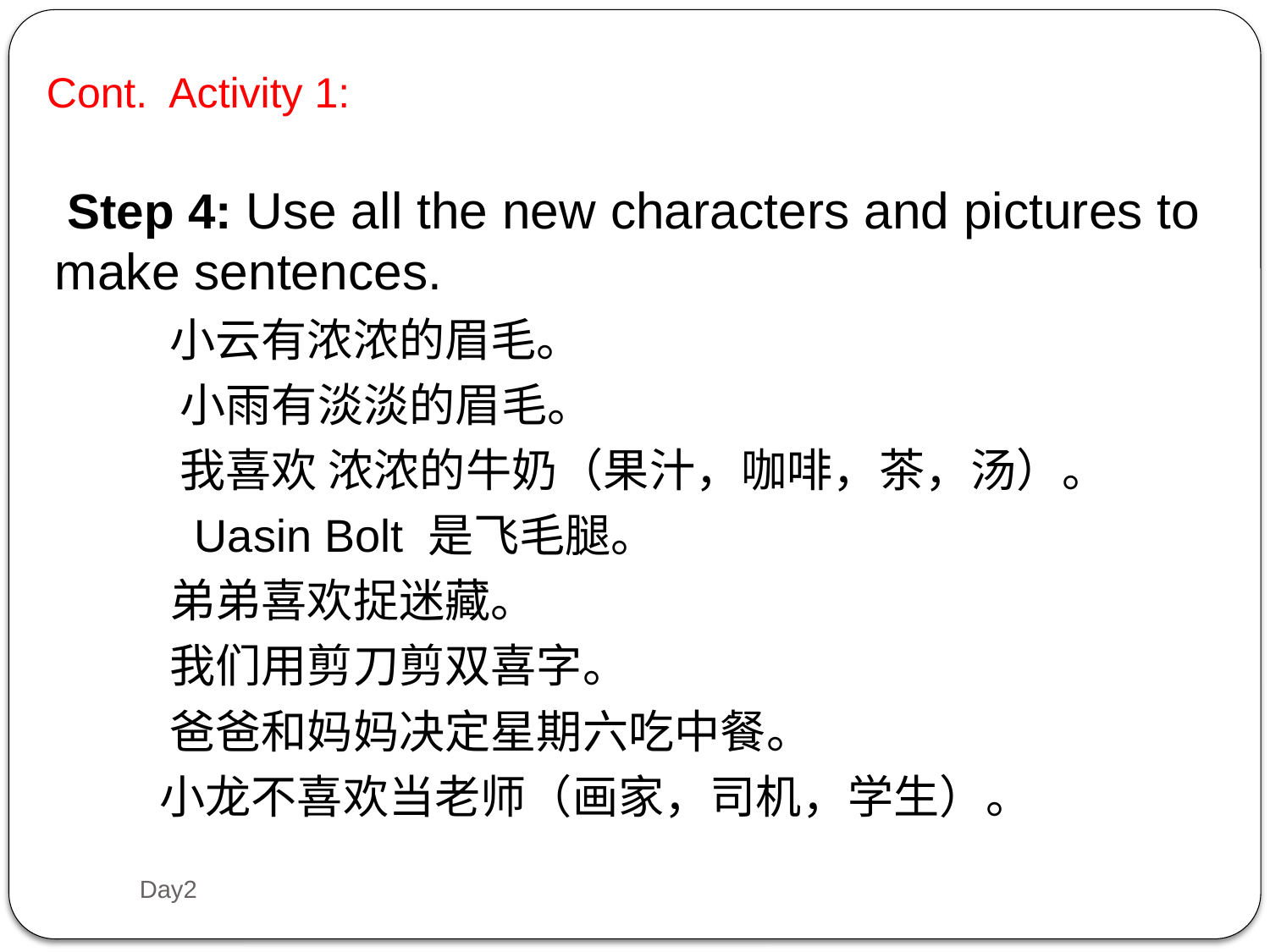

# Cont.  Activity 1:

 Step 4: Use all the new characters and pictures to make sentences.
          小云有浓浓的眉毛。
           小雨有淡淡的眉毛。
           我喜欢 浓浓的牛奶（果汁，咖啡，茶，汤）。
           Uasin Bolt 是飞毛腿。
          弟弟喜欢捉迷藏。
          我们用剪刀剪双喜字。
          爸爸和妈妈决定星期六吃中餐。
         小龙不喜欢当老师（画家，司机，学生）。
Day2